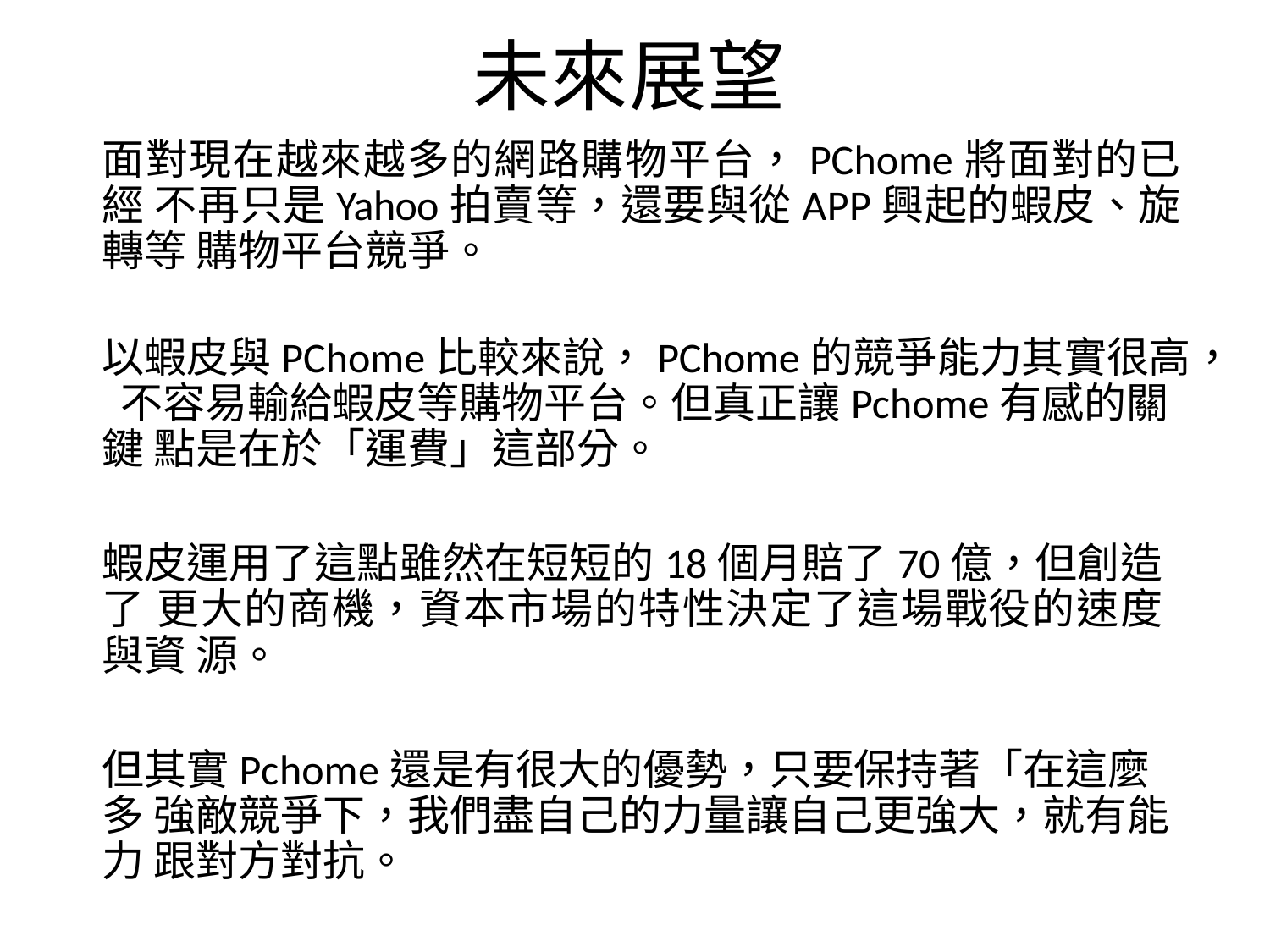

# 未來展望
面對現在越來越多的網路購物平台，PChome將面對的已經 不再只是Yahoo拍賣等，還要與從APP興起的蝦皮、旋轉等 購物平台競爭。
以蝦皮與PChome比較來說，PChome的競爭能力其實很高，  不容易輸給蝦皮等購物平台。但真正讓Pchome有感的關鍵 點是在於「運費」這部分。

蝦皮運用了這點雖然在短短的18個月賠了70億，但創造了 更大的商機，資本市場的特性決定了這場戰役的速度與資 源。

但其實Pchome還是有很大的優勢，只要保持著「在這麼多 強敵競爭下，我們盡自己的力量讓自己更強大，就有能力 跟對方對抗。